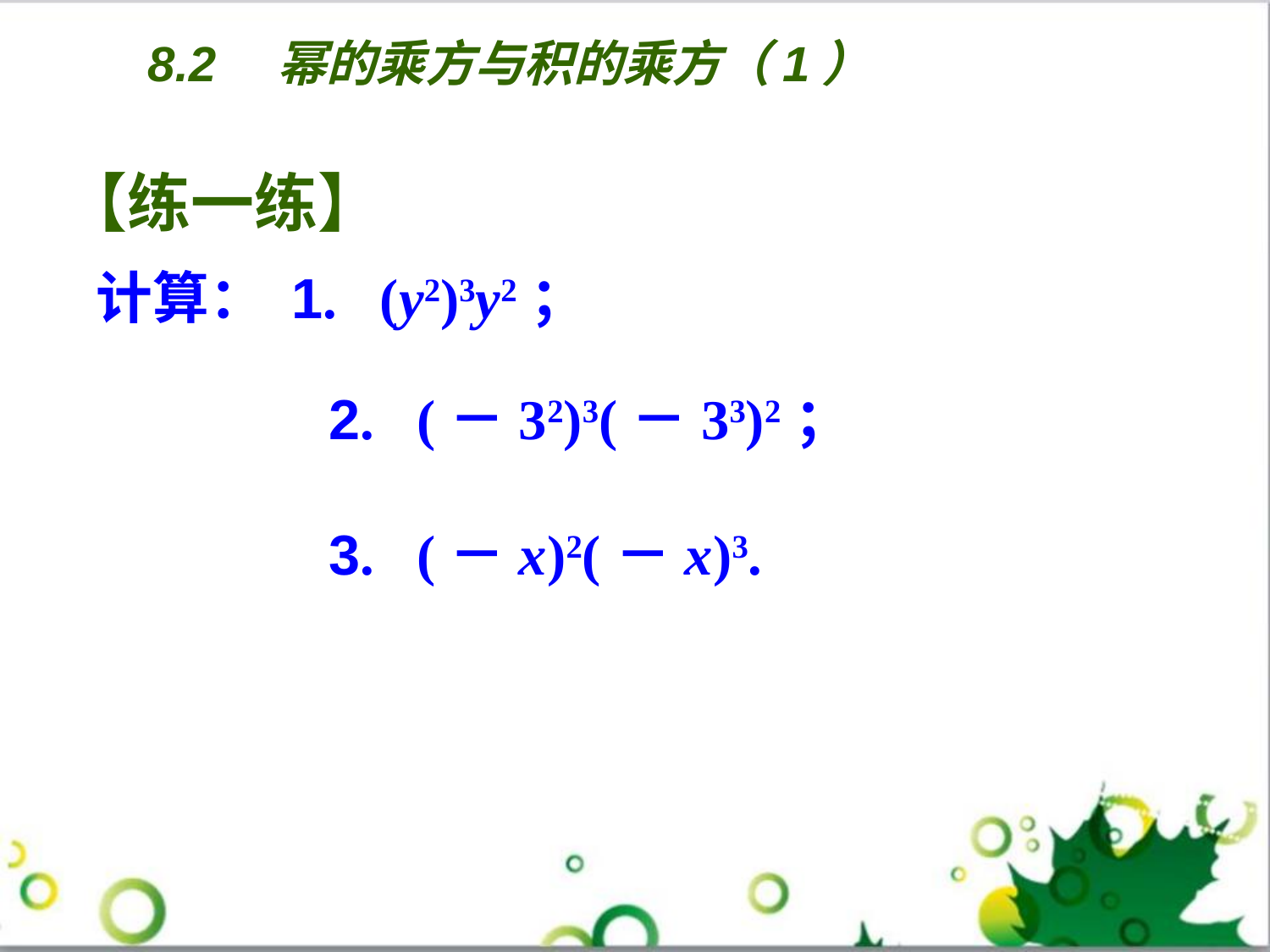

8.2　幂的乘方与积的乘方（1）
【练一练】
计算： 1.   (y2)3y2；

         2.   (－32)3(－33)2；

         3.   (－x)2(－x)3.